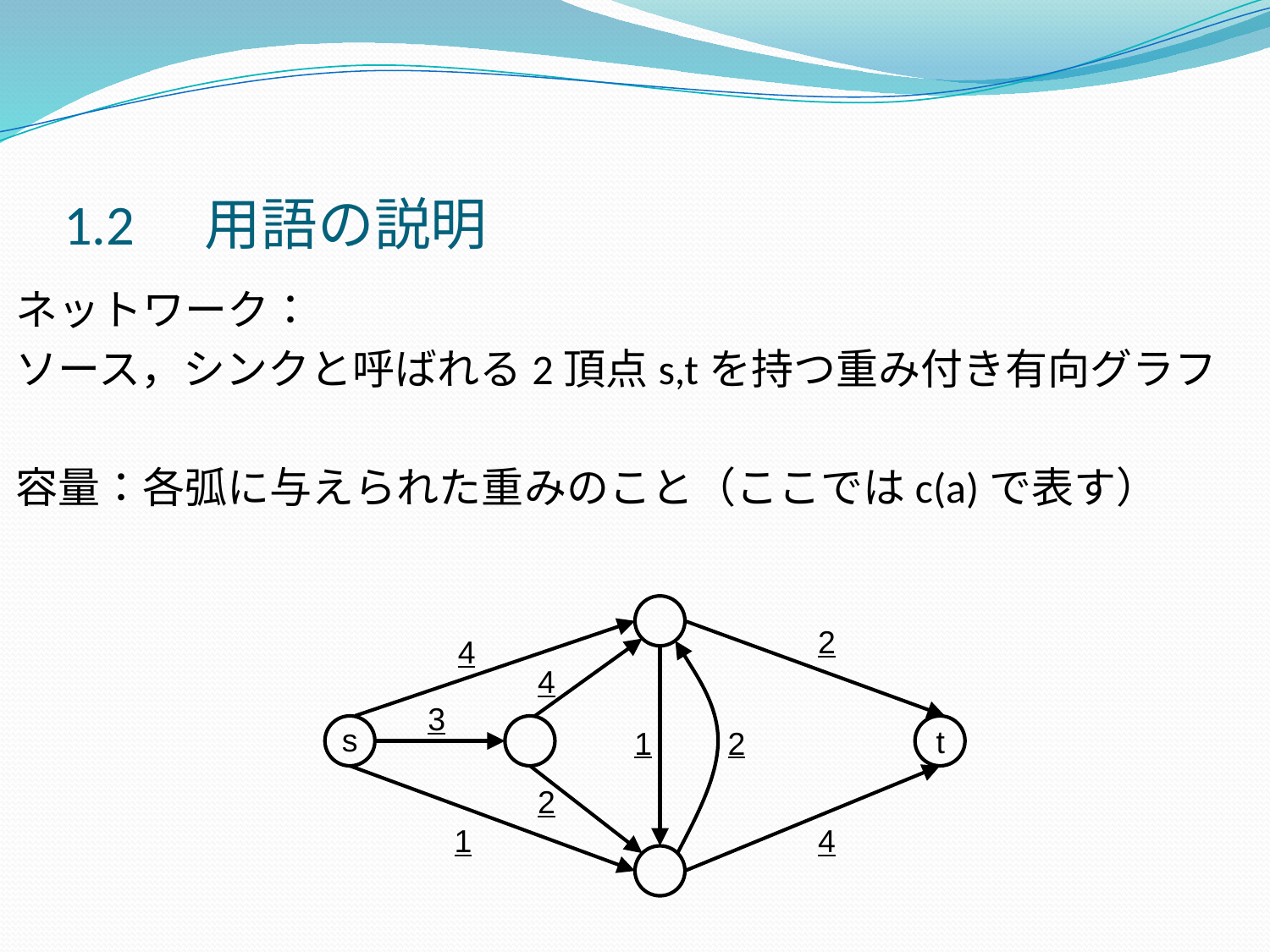

1.2　用語の説明
ネットワーク：
ソース，シンクと呼ばれる2頂点s,tを持つ重み付き有向グラフ

容量：各弧に与えられた重みのこと（ここではc(a)で表す）

#

2
4

4
3
s

t
1
2
2
1
4